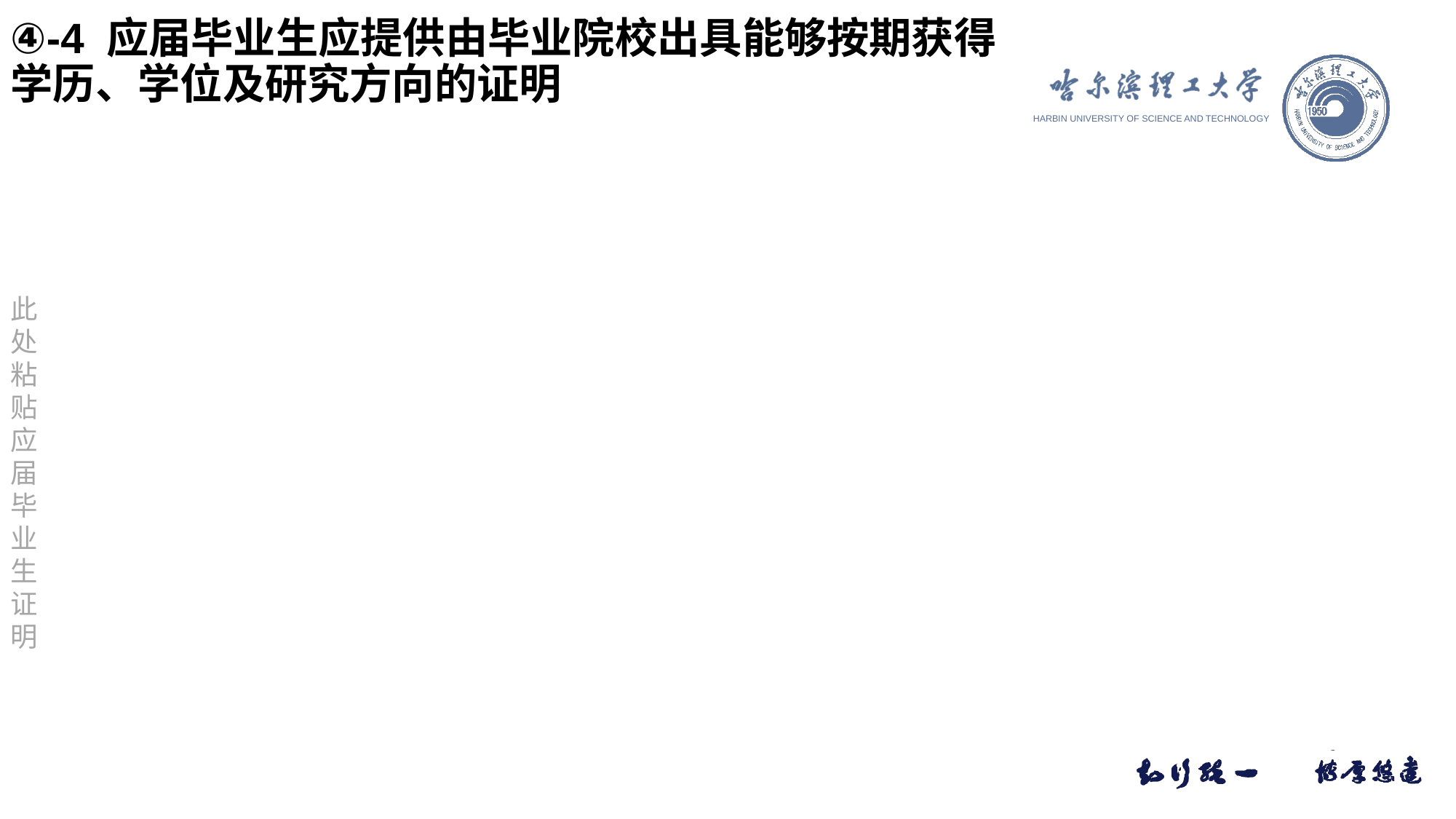

④-4 应届毕业生应提供由毕业院校出具能够按期获得学历、学位及研究方向的证明
此
处
粘
贴应届毕业生证明